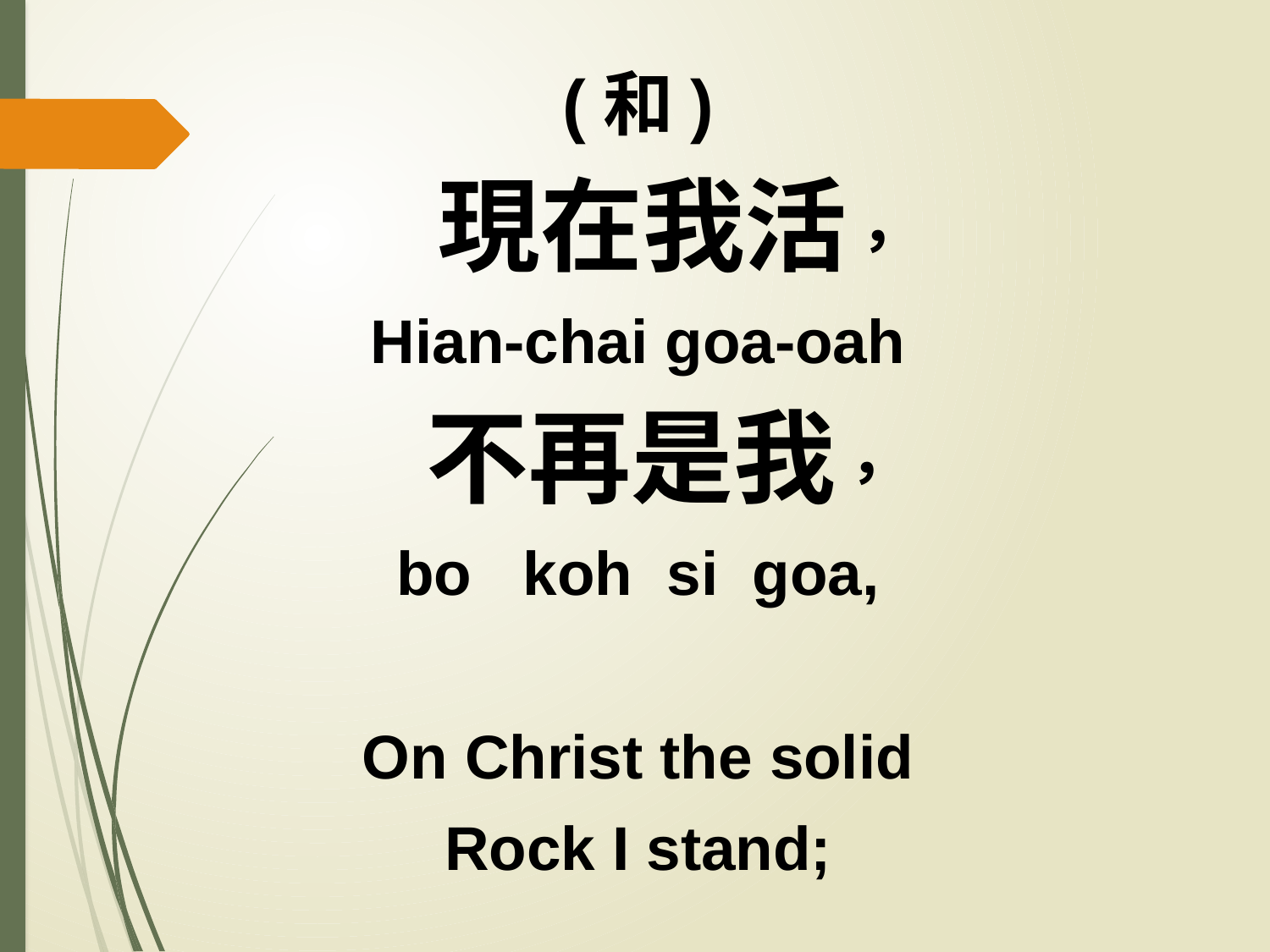

(和)
  現在我活，
Hian-chai goa-oah
 不再是我，
bo   koh  si  goa,

On Christ the solid
Rock I stand;